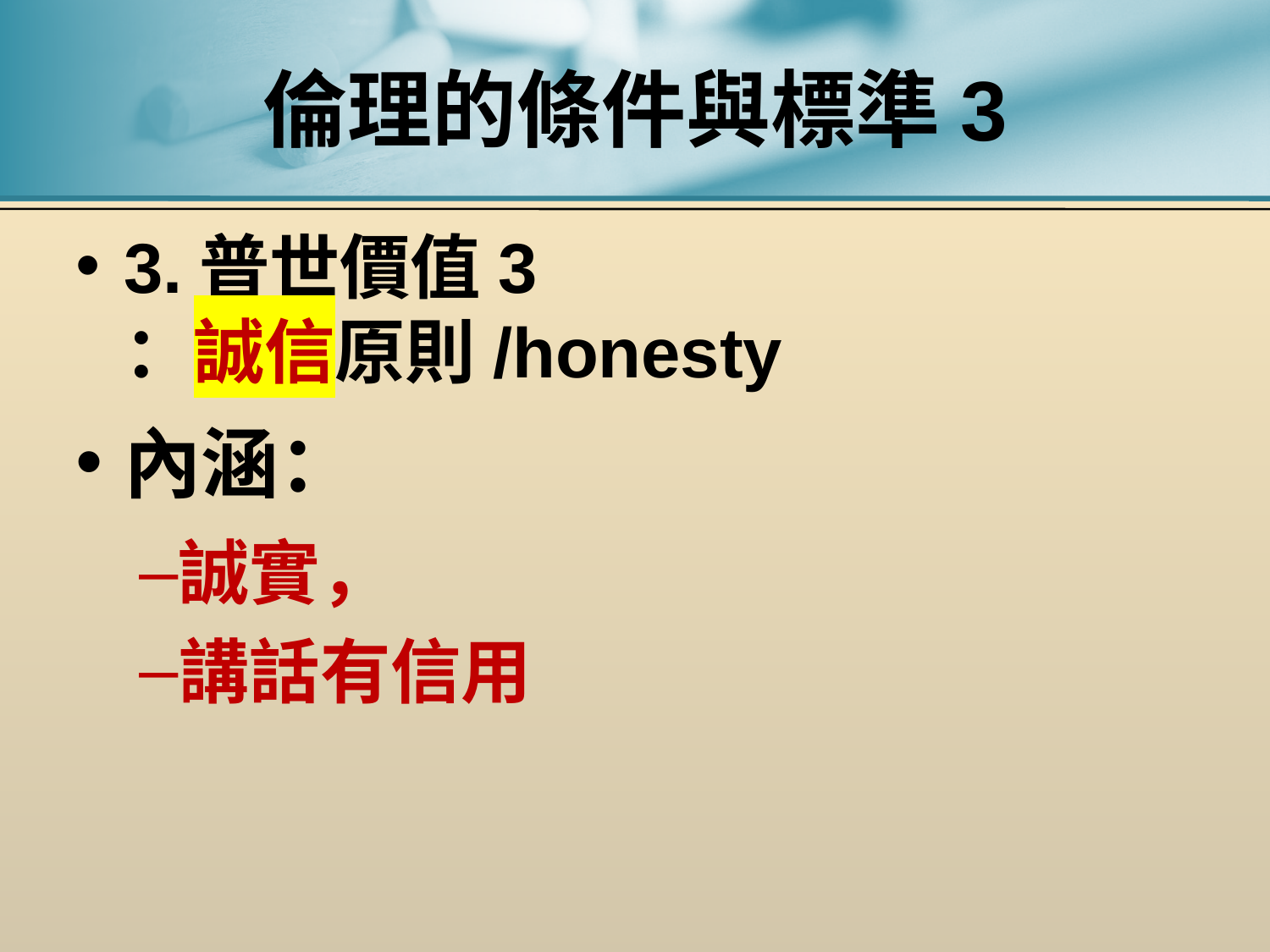

# 倫理的條件與標準3
3.普世價值3 ：誠信原則/honesty
內涵：
誠實，
講話有信用